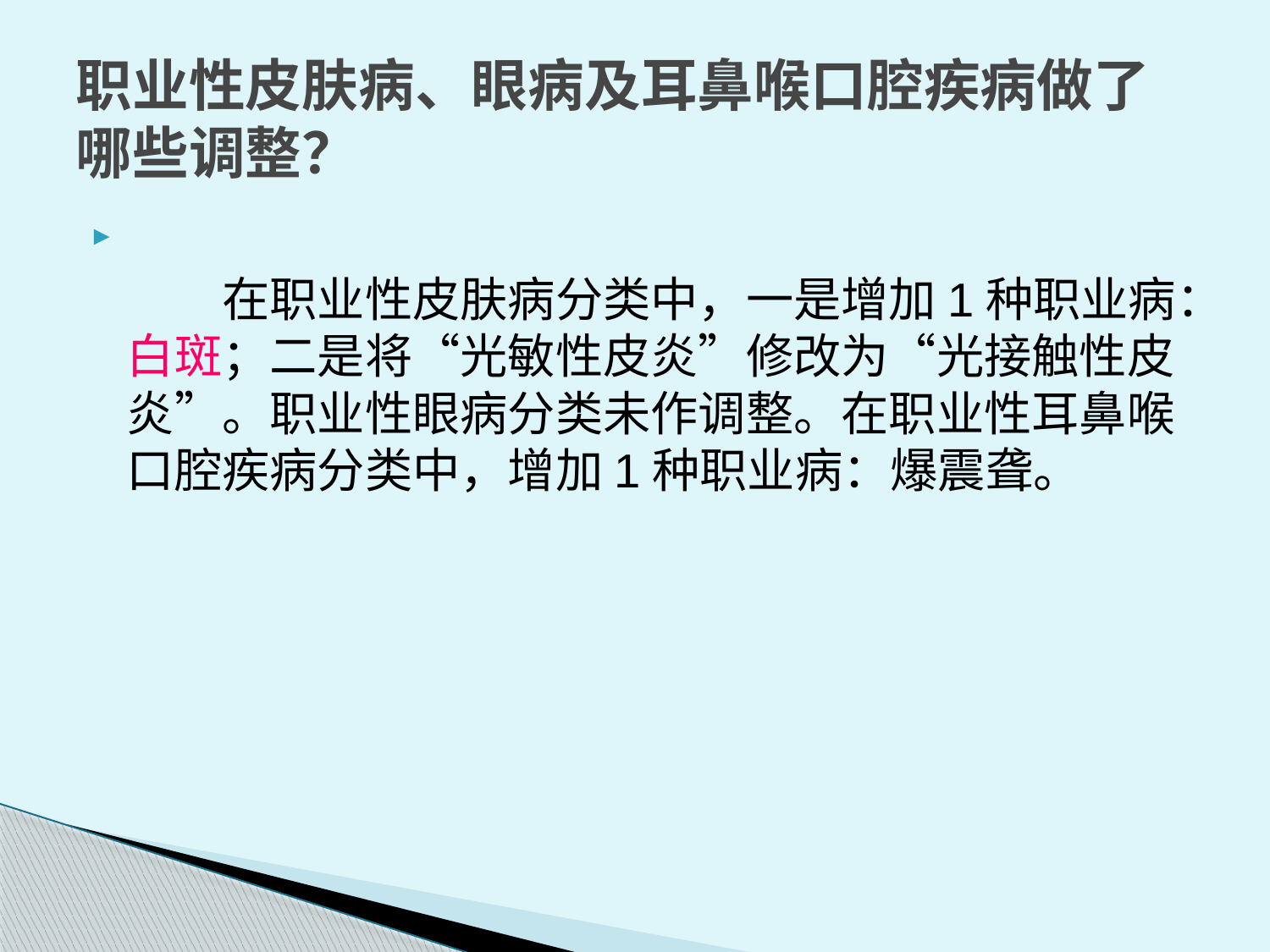

# 职业性皮肤病、眼病及耳鼻喉口腔疾病做了哪些调整？
　　在职业性皮肤病分类中，一是增加1种职业病：白斑；二是将“光敏性皮炎”修改为“光接触性皮炎”。职业性眼病分类未作调整。在职业性耳鼻喉口腔疾病分类中，增加1种职业病：爆震聋。